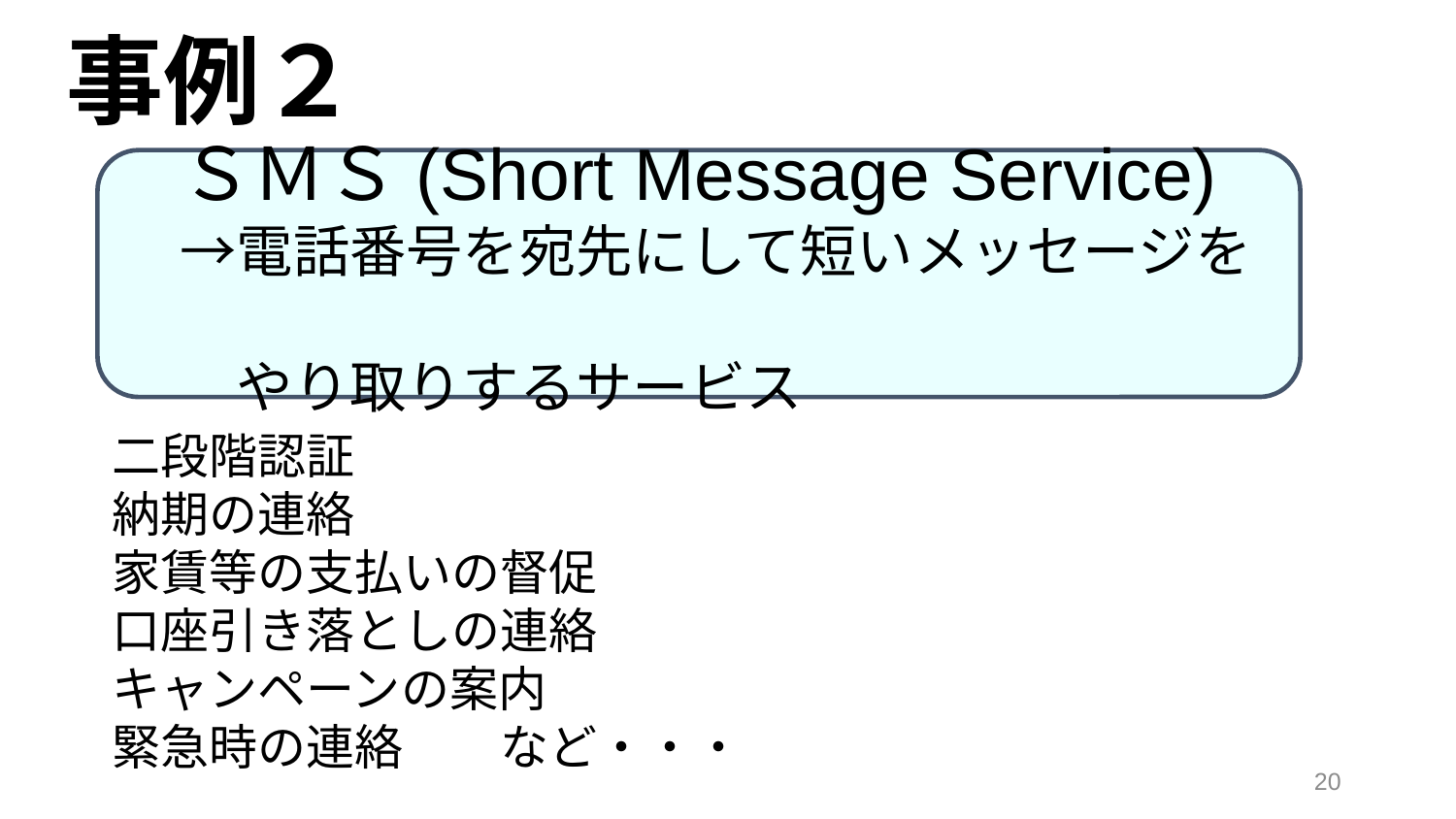

# 事例２
ＳＭＳ(Short Message Service)
　→電話番号を宛先にして短いメッセージを
　　やり取りするサービス
二段階認証
納期の連絡
家賃等の支払いの督促
口座引き落としの連絡
キャンペーンの案内
緊急時の連絡　　など・・・
20